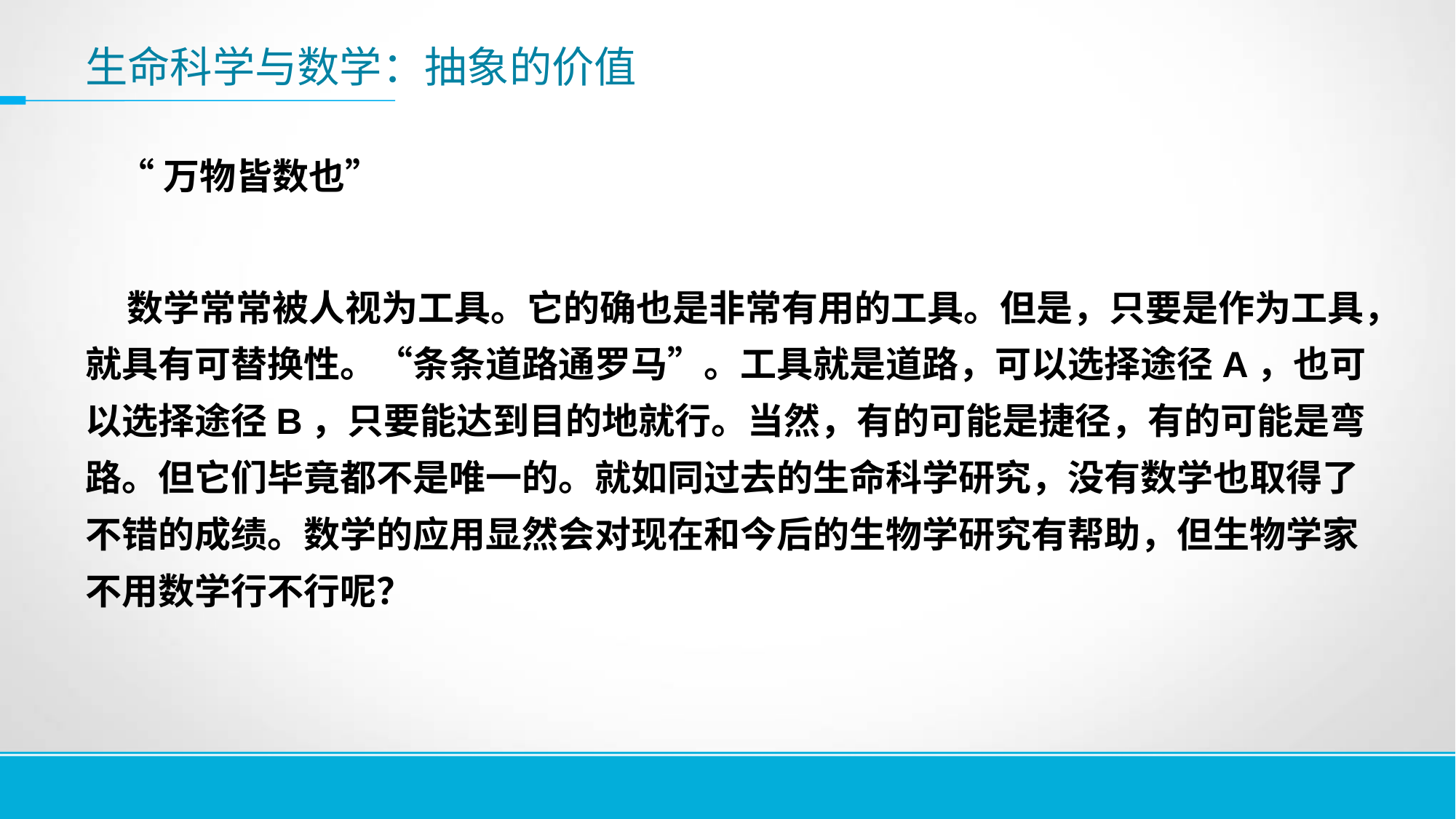

# 生命科学与数学：抽象的价值
    “万物皆数也”

    数学常常被人视为工具。它的确也是非常有用的工具。但是，只要是作为工具，就具有可替换性。“条条道路通罗马”。工具就是道路，可以选择途径A，也可以选择途径B，只要能达到目的地就行。当然，有的可能是捷径，有的可能是弯路。但它们毕竟都不是唯一的。就如同过去的生命科学研究，没有数学也取得了不错的成绩。数学的应用显然会对现在和今后的生物学研究有帮助，但生物学家不用数学行不行呢？